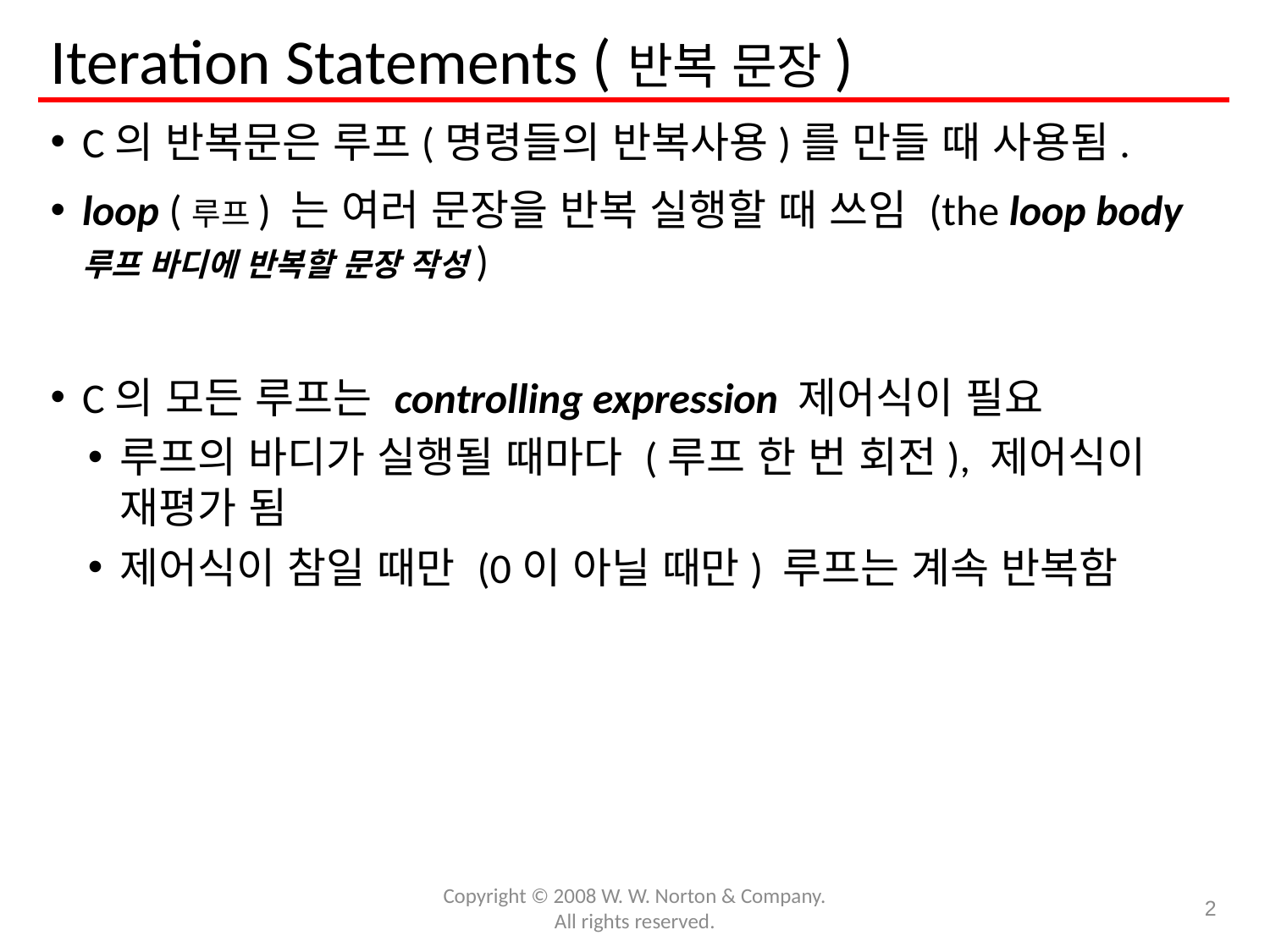

# Iteration Statements (반복 문장)
C의 반복문은 루프(명령들의 반복사용)를 만들 때 사용됨.
loop (루프) 는 여러 문장을 반복 실행할 때 쓰임 (the loop body 루프 바디에 반복할 문장 작성)

C의 모든 루프는 controlling expression 제어식이 필요
루프의 바디가 실행될 때마다 (루프 한 번 회전), 제어식이 재평가 됨
제어식이 참일 때만 (0이 아닐 때만) 루프는 계속 반복함
Copyright © 2008 W. W. Norton & Company.
All rights reserved.
2